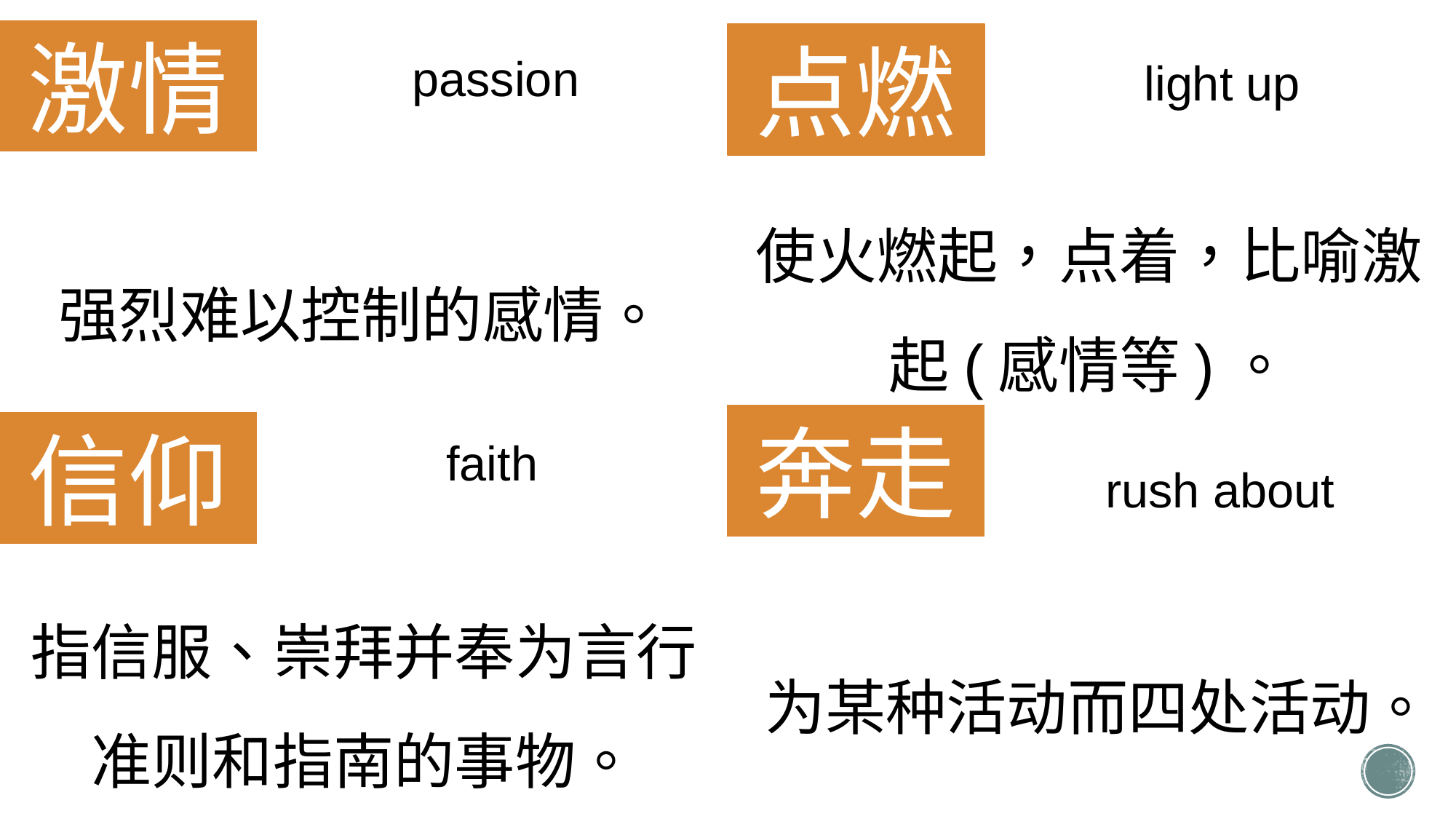

激情
点燃
passion
light up
使火燃起，点着，比喻激起(感情等)。
强烈难以控制的感情。
奔走
信仰
faith
rush about
指信服、崇拜并奉为言行准则和指南的事物。
为某种活动而四处活动。